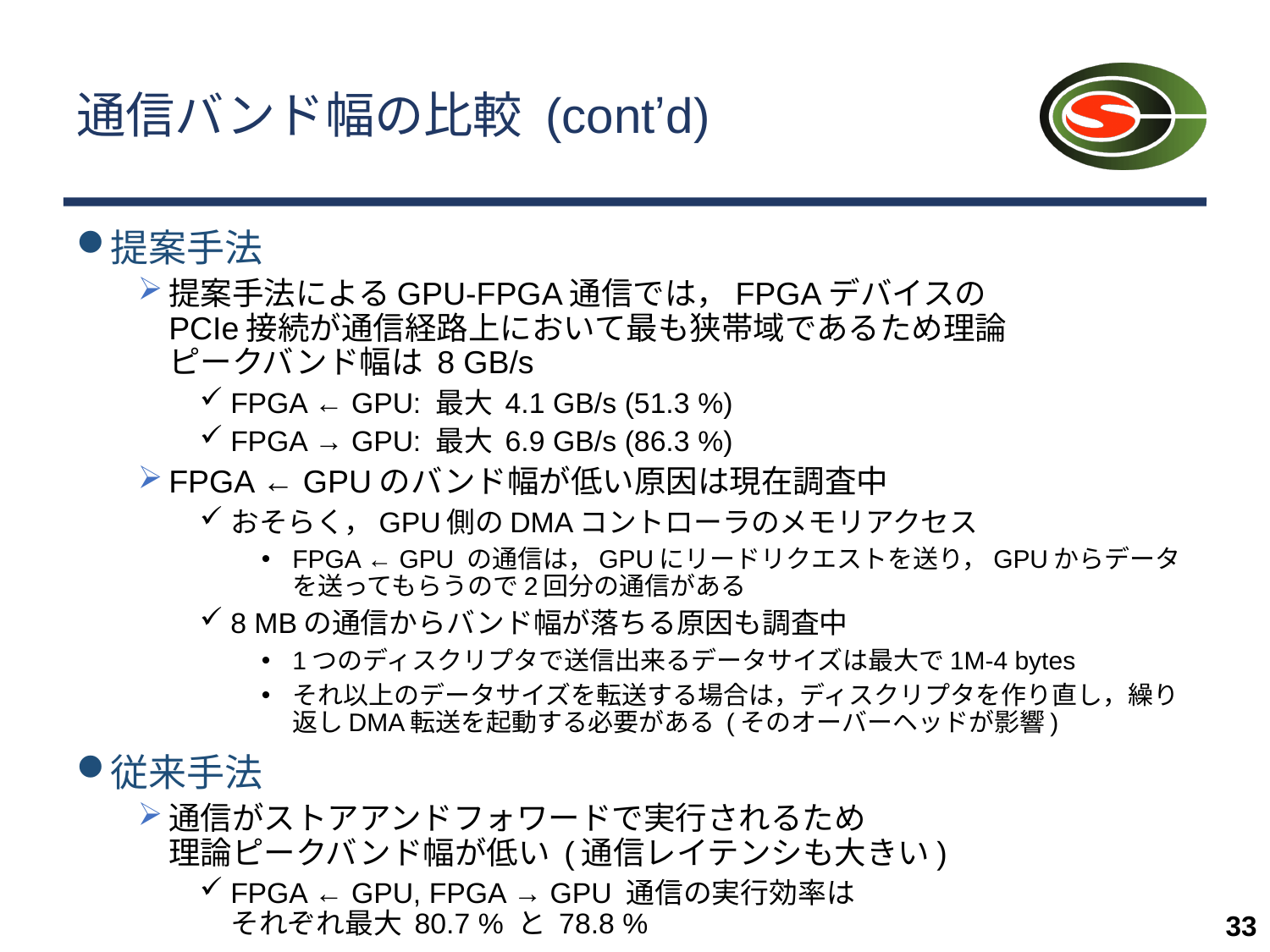

# 通信バンド幅の比較 (contʼd)
提案手法
提案手法によるGPU-FPGA通信では，FPGAデバイスの
PCIe接続が通信経路上において最も狭帯域であるため理論
ピークバンド幅は 8 GB/s
FPGA ← GPU: 最大 4.1 GB/s (51.3 %)
FPGA → GPU: 最大 6.9 GB/s (86.3 %)
FPGA ← GPUのバンド幅が低い原因は現在調査中
おそらく，GPU側のDMAコントローラのメモリアクセス
FPGA ← GPU の通信は，GPUにリードリクエストを送り，GPUからデータを送ってもらうので2回分の通信がある
8 MBの通信からバンド幅が落ちる原因も調査中
1つのディスクリプタで送信出来るデータサイズは最大で1M-4 bytes
それ以上のデータサイズを転送する場合は，ディスクリプタを作り直し，繰り返しDMA転送を起動する必要がある (そのオーバーヘッドが影響)
従来手法
通信がストアアンドフォワードで実行されるため
理論ピークバンド幅が低い (通信レイテンシも大きい)
FPGA ← GPU, FPGA → GPU 通信の実行効率は
それぞれ最大 80.7 % と 78.8 %

33